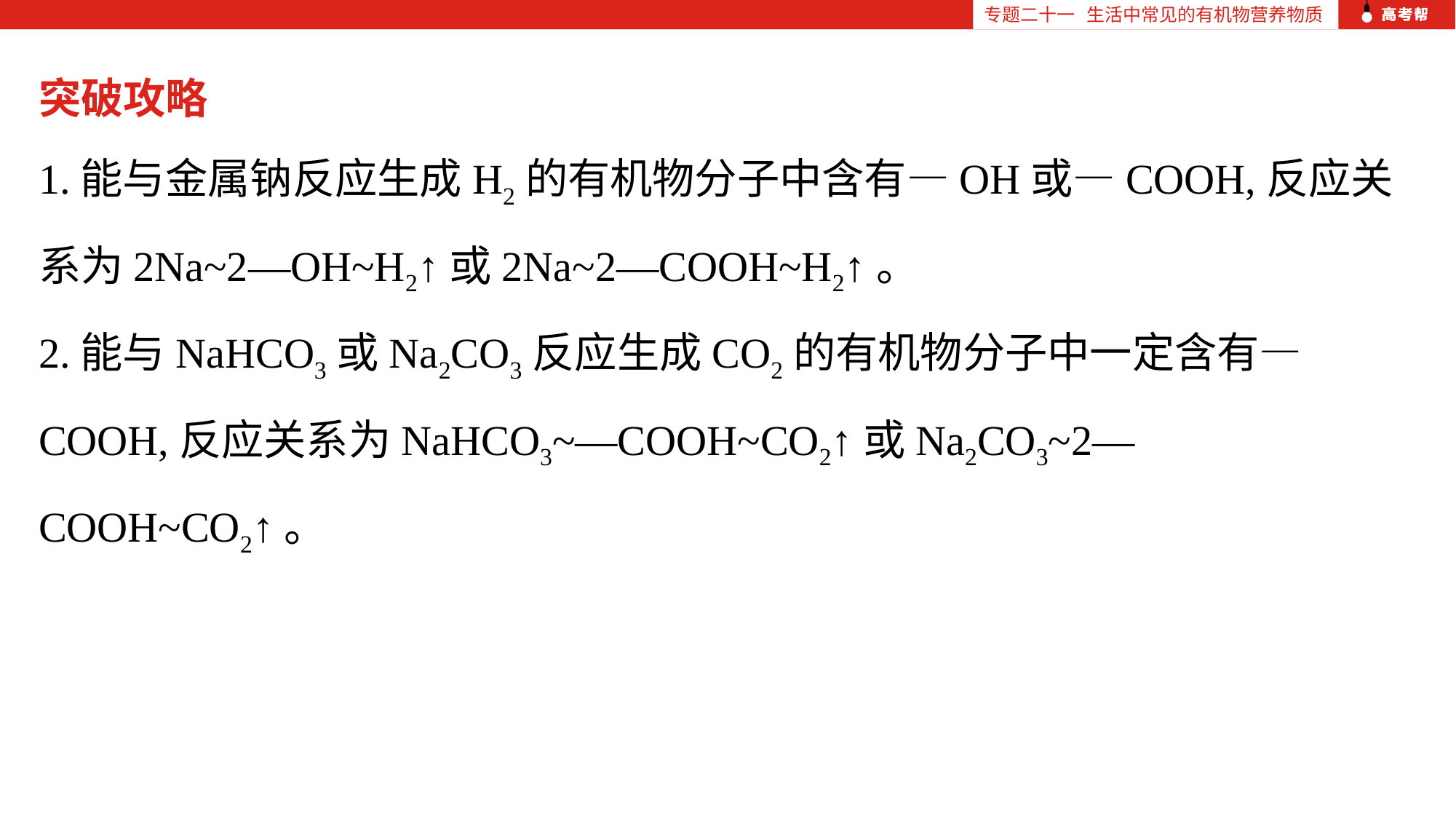

专题二十一   生活中常见的有机物营养物质

突破攻略
1.能与金属钠反应生成H2的有机物分子中含有—OH或—COOH,反应关系为2Na~2—OH~H2↑或2Na~2—COOH~H2↑。
2.能与NaHCO3或Na2CO3反应生成CO2的有机物分子中一定含有—COOH,反应关系为NaHCO3~—COOH~CO2↑或Na2CO3~2—COOH~CO2↑。